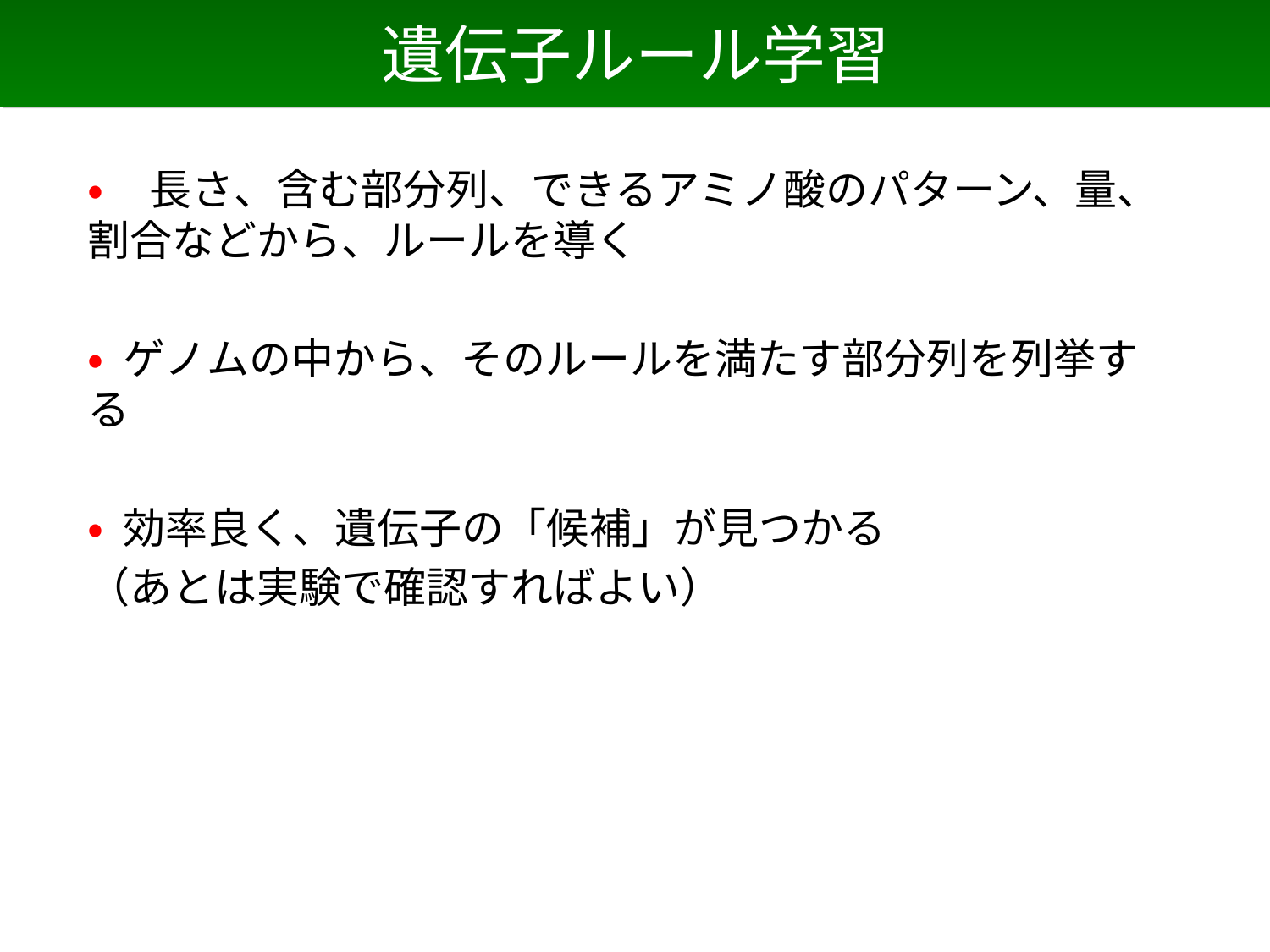

# 遺伝子ルール学習
• 長さ、含む部分列、できるアミノ酸のパターン、量、割合などから、ルールを導く

• ゲノムの中から、そのルールを満たす部分列を列挙する

• 効率良く、遺伝子の「候補」が見つかる
（あとは実験で確認すればよい）